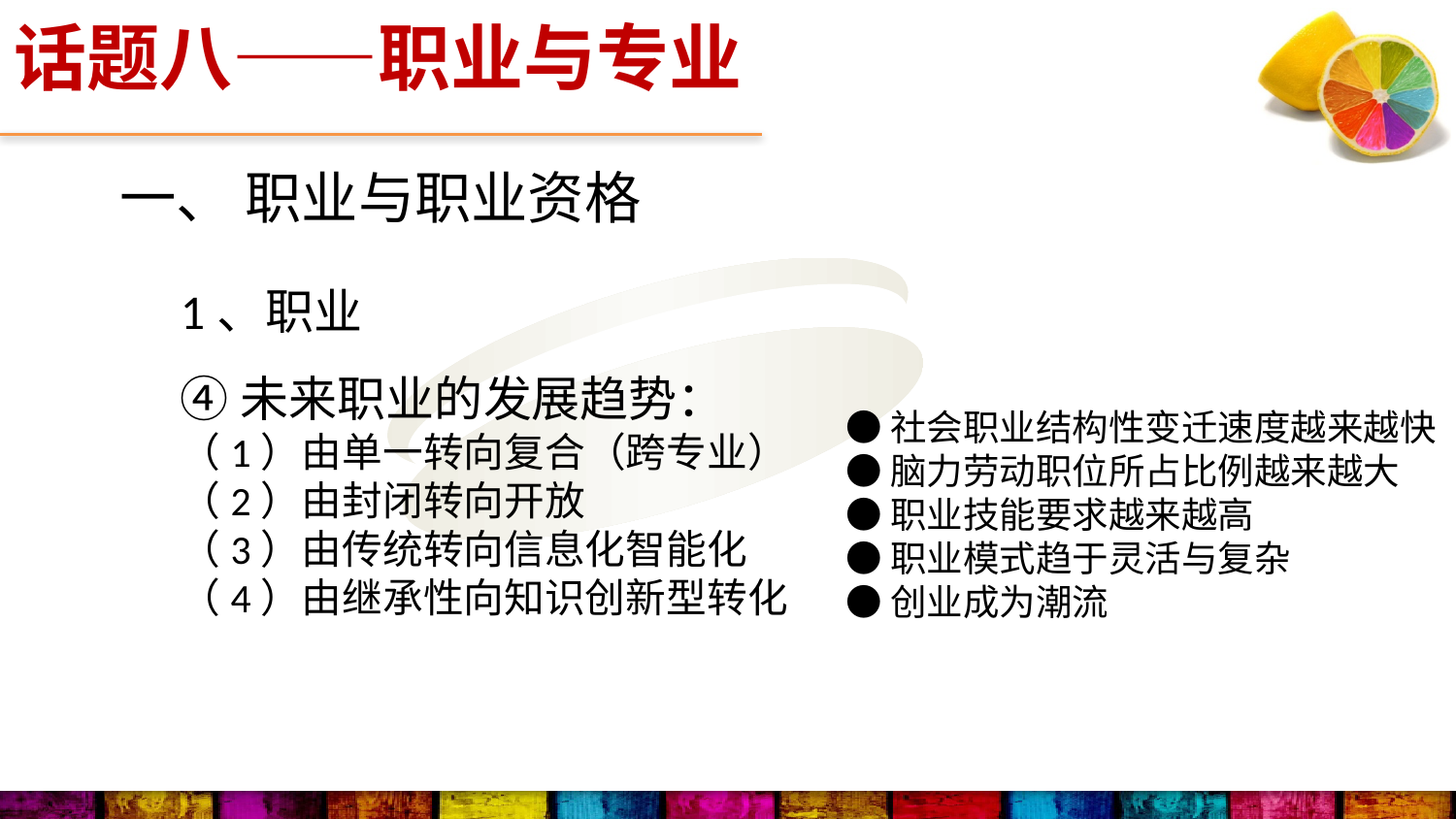

话题八——职业与专业

一、 职业与职业资格
FPA性格色彩的使命
1、职业
④未来职业的发展趋势：
（1）由单一转向复合（跨专业）
（2）由封闭转向开放
（3）由传统转向信息化智能化
（4）由继承性向知识创新型转化

●社会职业结构性变迁速度越来越快
●脑力劳动职位所占比例越来越大
●职业技能要求越来越高
●职业模式趋于灵活与复杂
●创业成为潮流